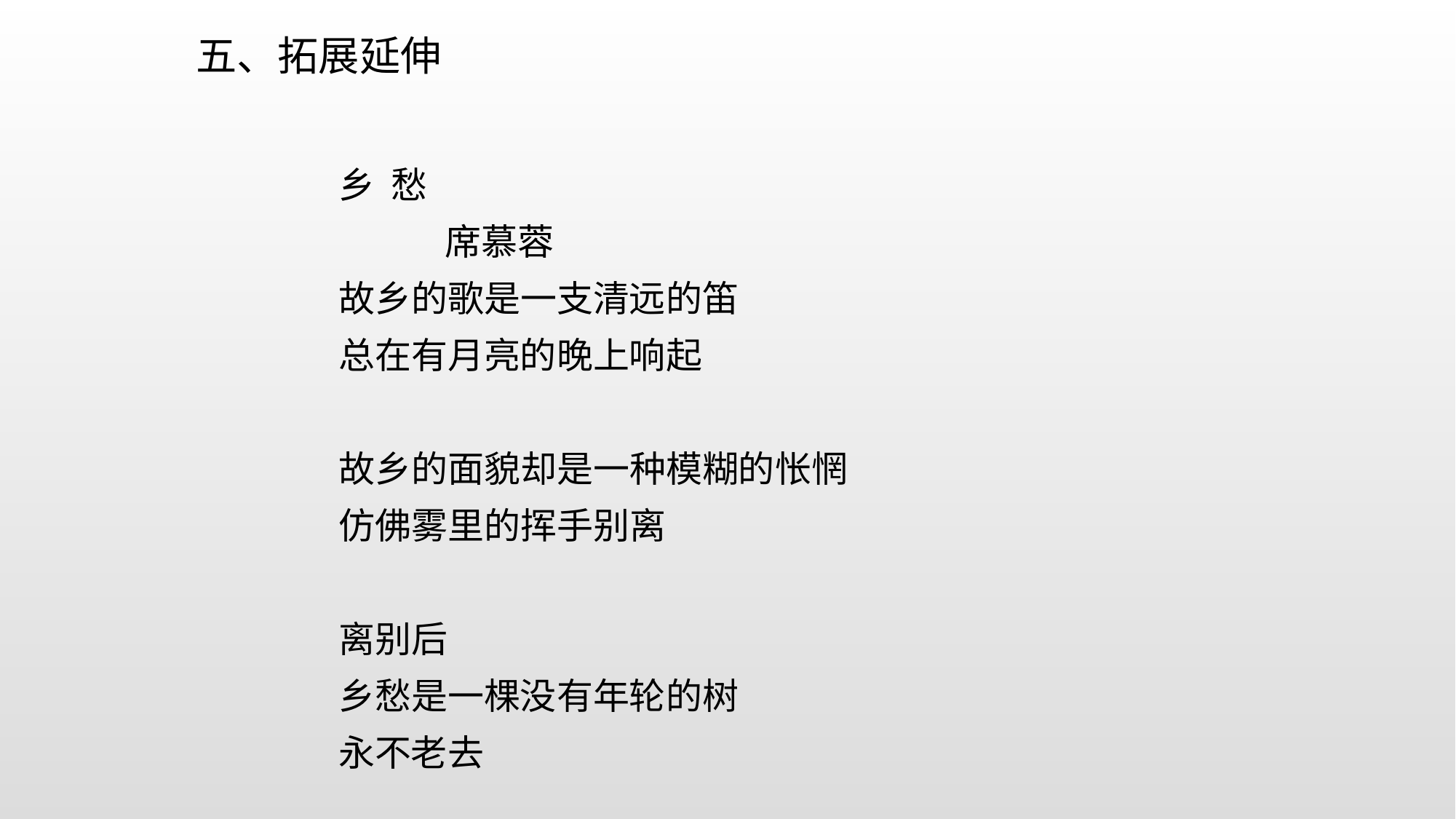

五、拓展延伸

乡  愁
             席慕蓉
故乡的歌是一支清远的笛
总在有月亮的晚上响起
故乡的面貌却是一种模糊的怅惘
仿佛雾里的挥手别离
离别后
乡愁是一棵没有年轮的树
永不老去